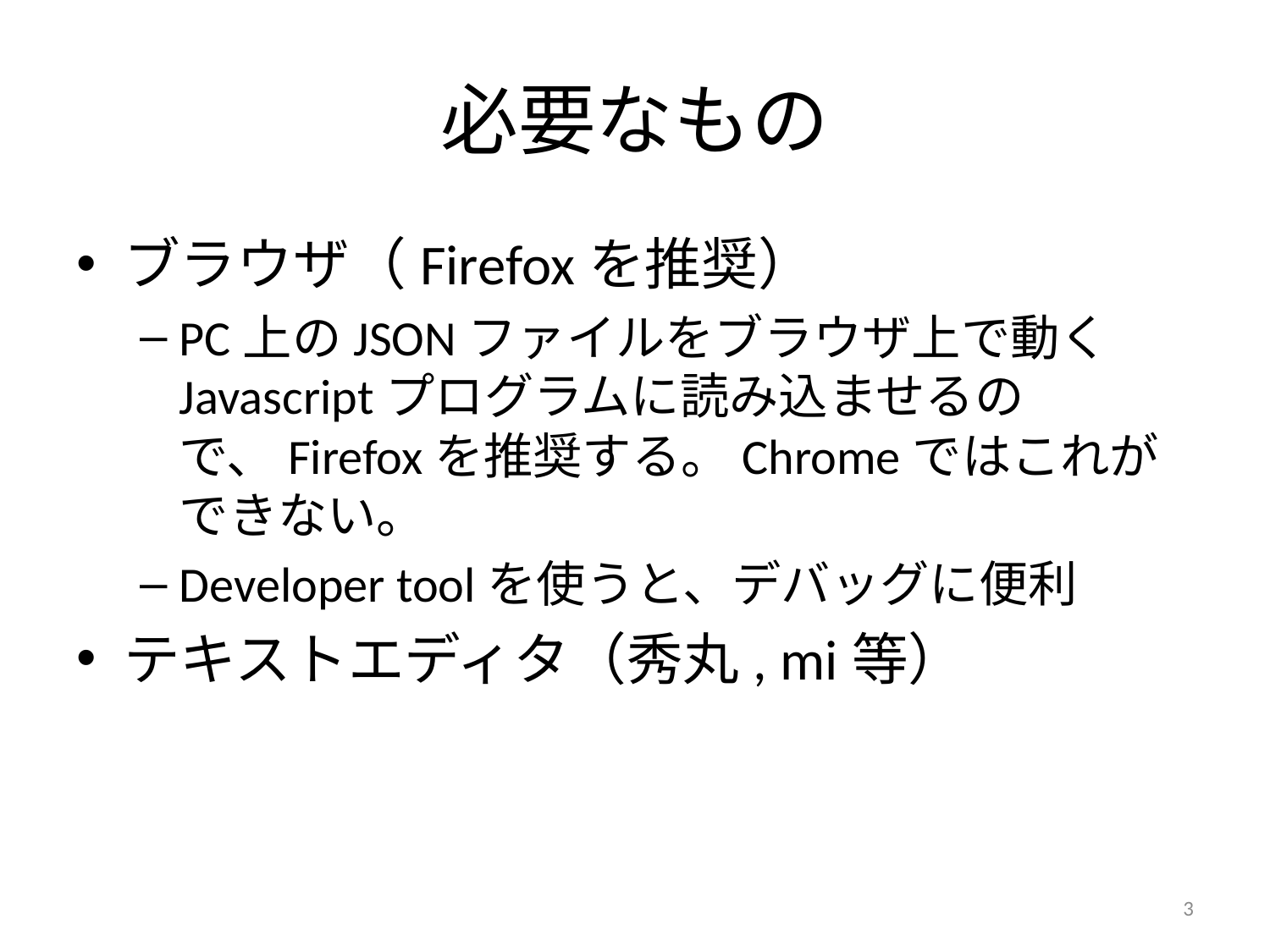

# 必要なもの
ブラウザ（Firefoxを推奨）
PC上のJSONファイルをブラウザ上で動くJavascriptプログラムに読み込ませるので、Firefoxを推奨する。Chromeではこれができない。
Developer toolを使うと、デバッグに便利
テキストエディタ（秀丸, mi等）
3